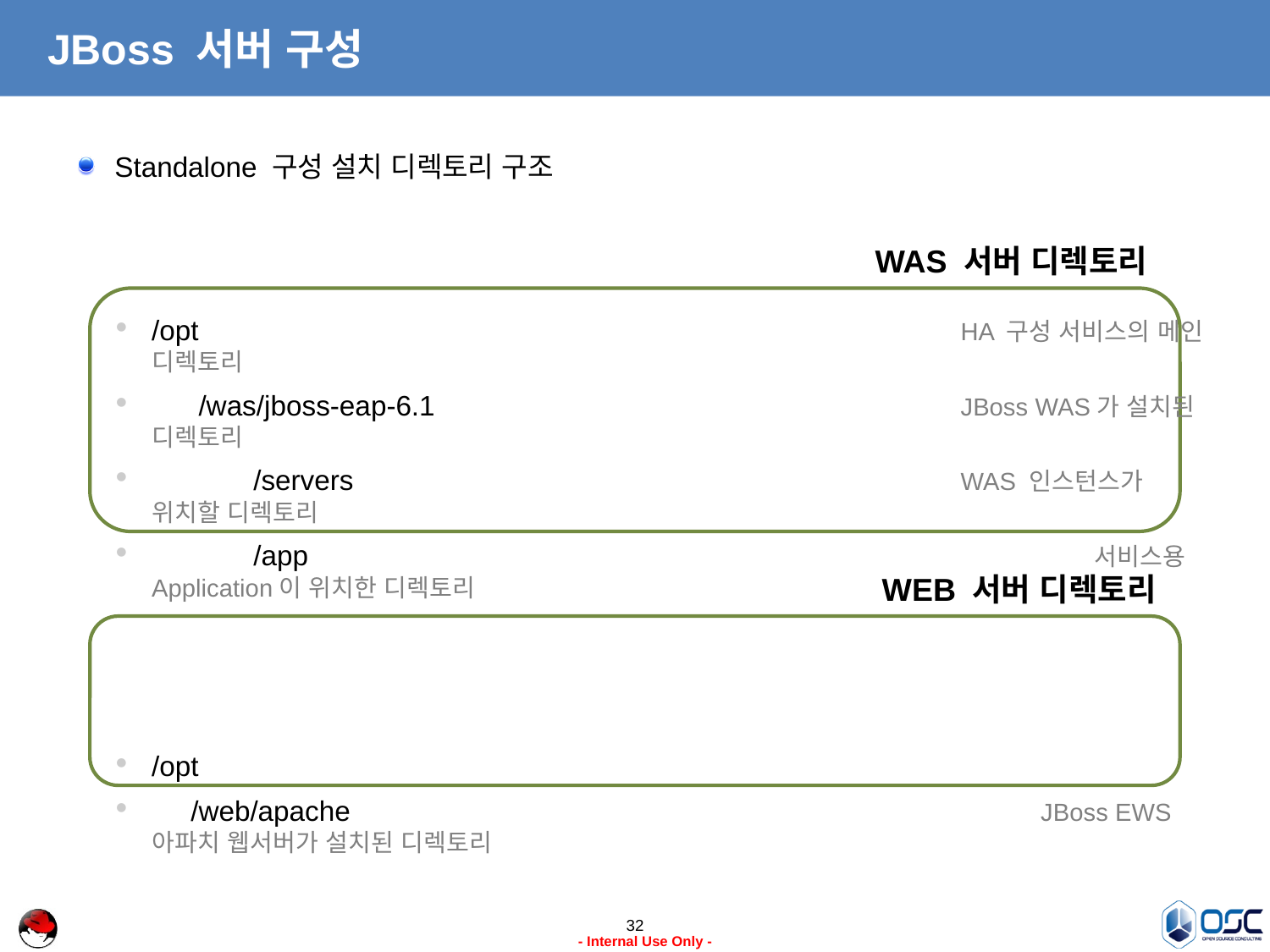

# JBoss 서버 구성
Standalone 구성 설치 디렉토리 구조

/opt                  					      HA 구성 서비스의 메인 디렉토리
      /was/jboss-eap-6.1				      JBoss WAS가 설치된 디렉토리
             /servers         				      WAS 인스턴스가 위치할 디렉토리
             /app						      서비스용 Application이 위치한 디렉토리

/opt
     /web/apache						JBoss EWS 아파치 웹서버가 설치된 디렉토리
WAS 서버 디렉토리

WEB 서버 디렉토리